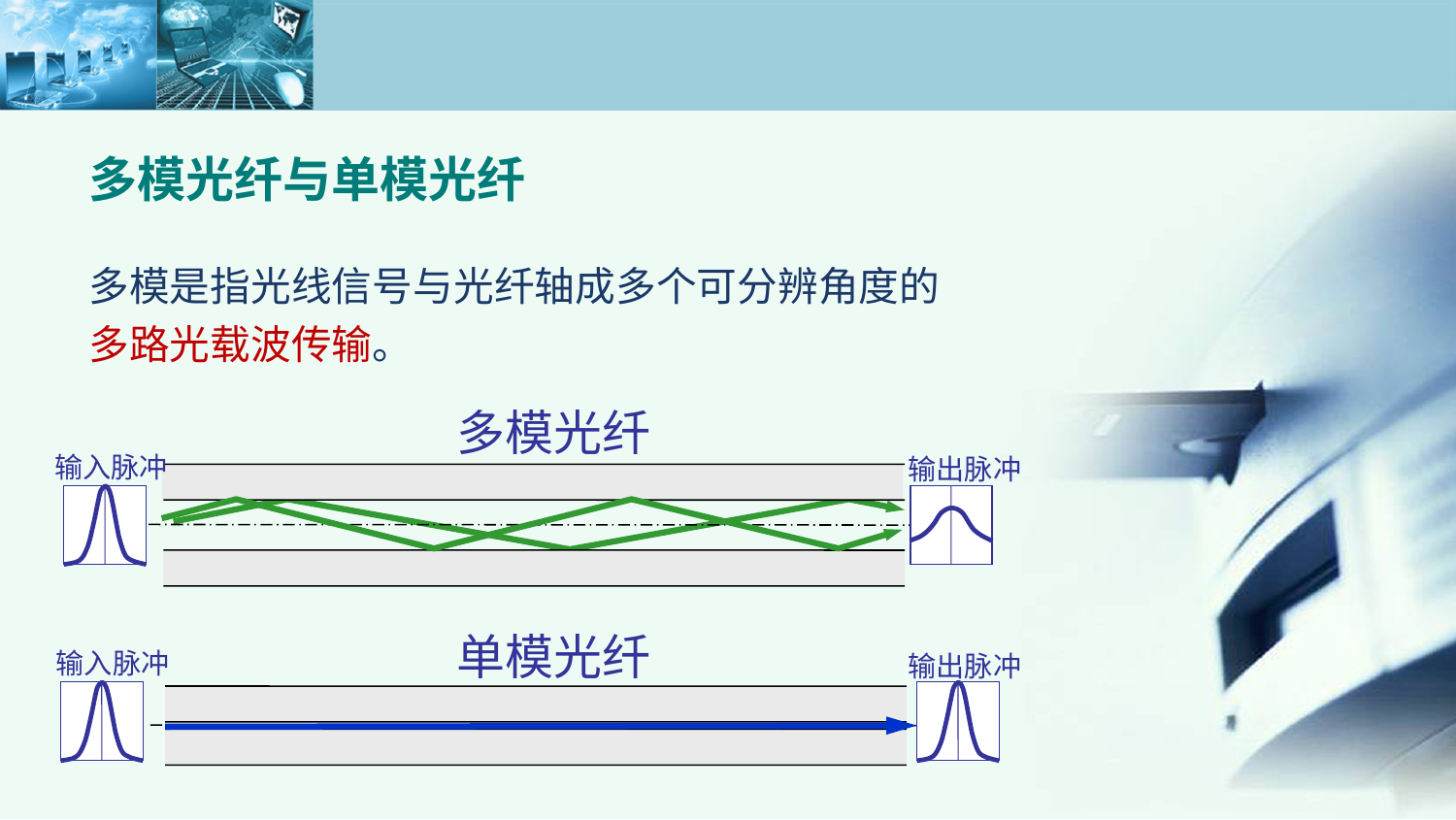

多模光纤与单模光纤
多模是指光线信号与光纤轴成多个可分辨角度的多路光载波传输。
多模光纤
输入脉冲

输出脉冲

单模光纤
输入脉冲

输出脉冲